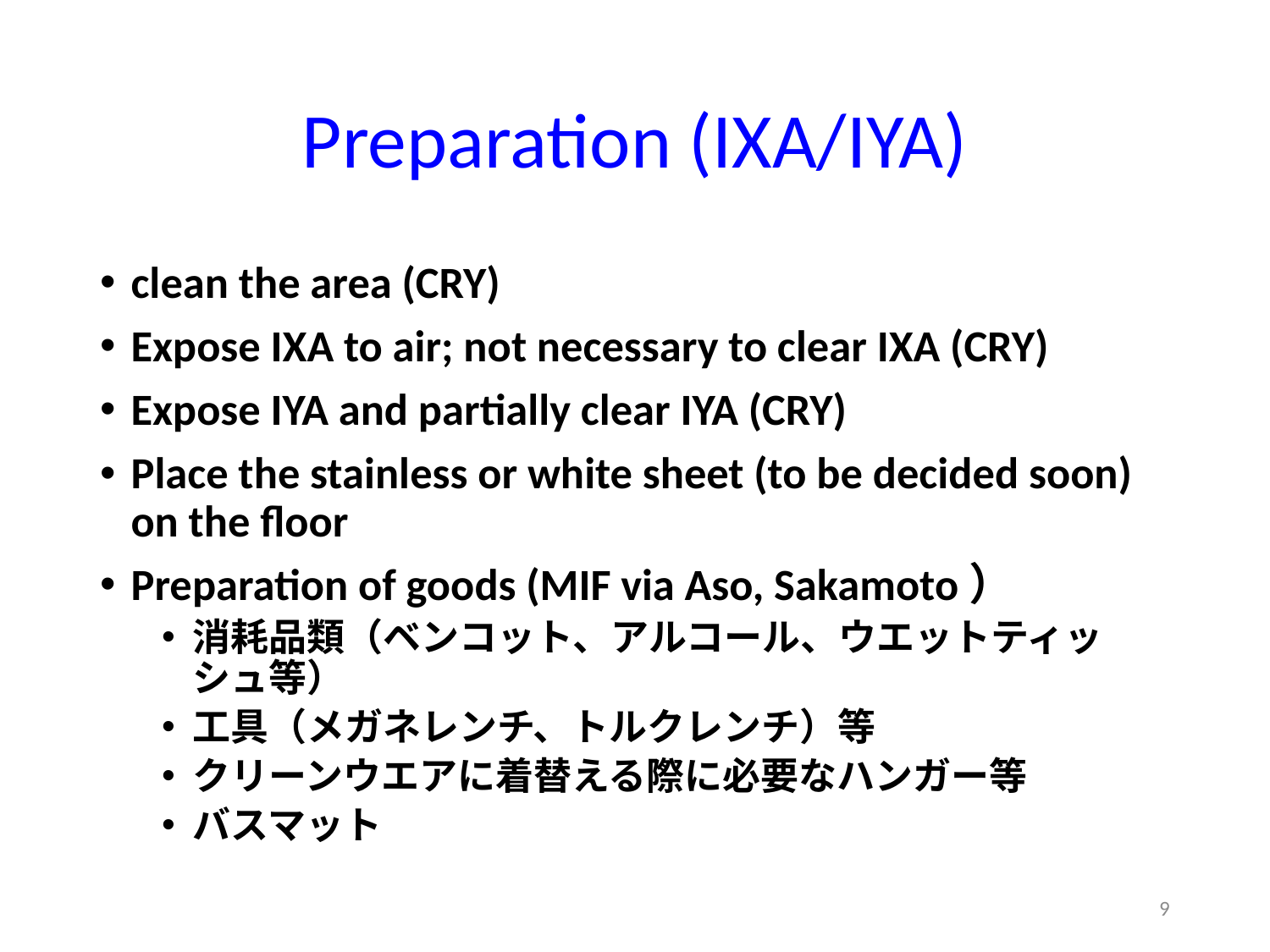

# Preparation (IXA/IYA)
clean the area (CRY)
Expose IXA to air; not necessary to clear IXA (CRY)
Expose IYA and partially clear IYA (CRY)
Place the stainless or white sheet (to be decided soon) on the floor
Preparation of goods (MIF via Aso, Sakamoto）
消耗品類（ベンコット、アルコール、ウエットティッシュ等）
工具（メガネレンチ、トルクレンチ）等
クリーンウエアに着替える際に必要なハンガー等
バスマット

9